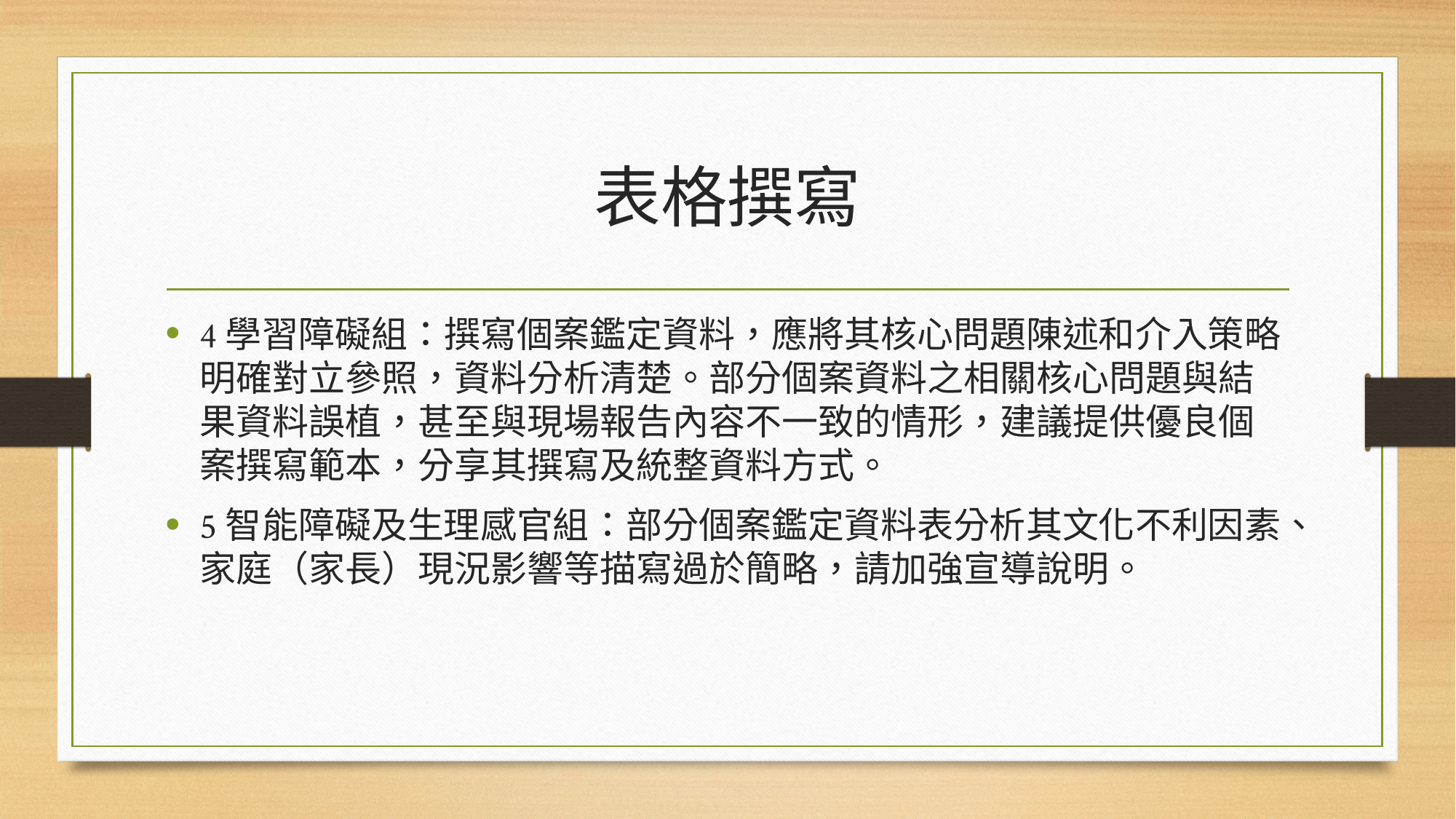

# 表格撰寫
4學習障礙組：撰寫個案鑑定資料，應將其核心問題陳述和介入策略明確對立參照，資料分析清楚。部分個案資料之相關核心問題與結果資料誤植，甚至與現場報告內容不一致的情形，建議提供優良個案撰寫範本，分享其撰寫及統整資料方式。
5智能障礙及生理感官組：部分個案鑑定資料表分析其文化不利因素、家庭（家長）現況影響等描寫過於簡略，請加強宣導說明。